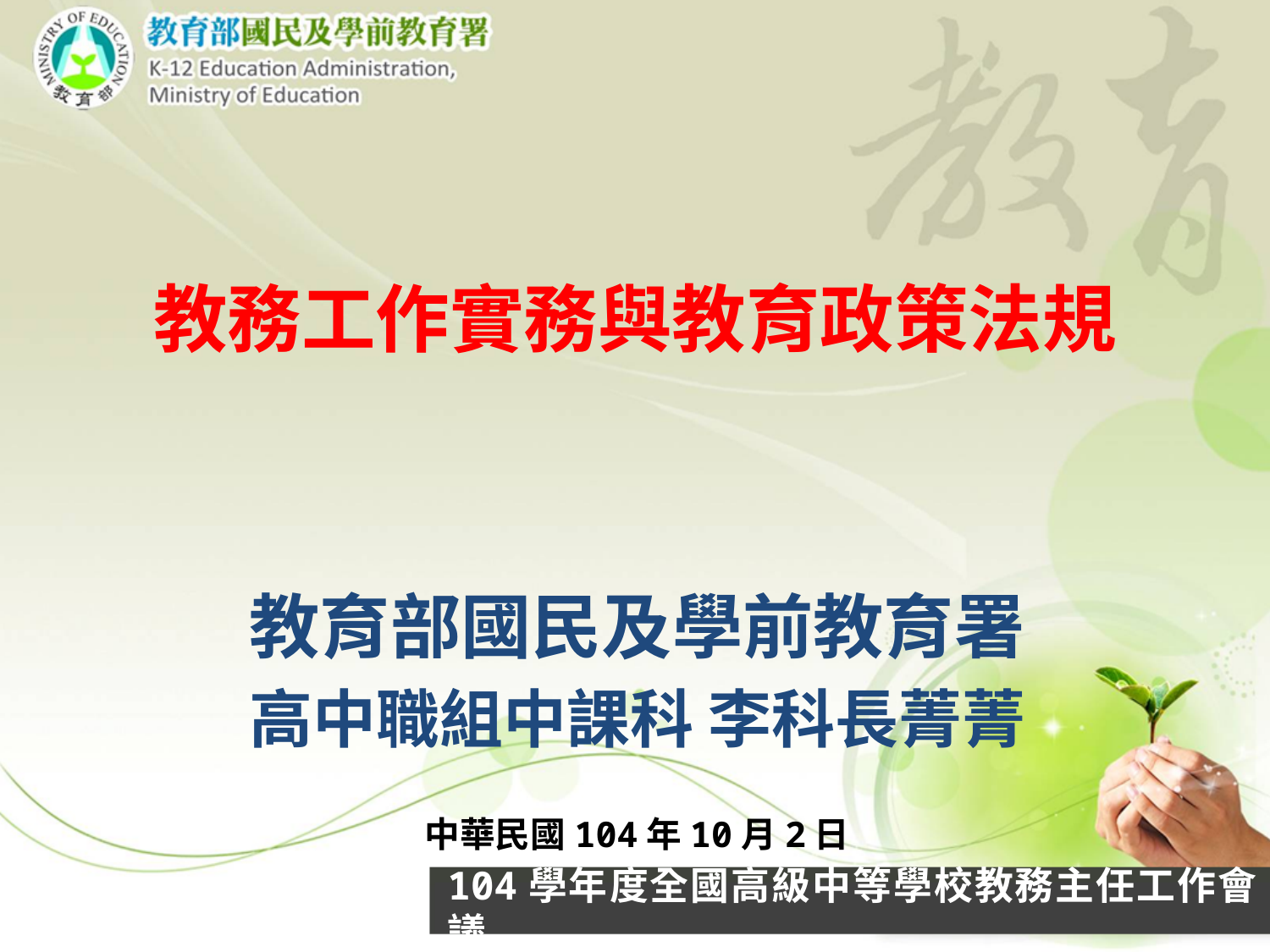

教務工作實務與教育政策法規
#
教育部國民及學前教育署
高中職組中課科 李科長菁菁

中華民國104年10月2日
104學年度全國高級中等學校教務主任工作會議
1
1